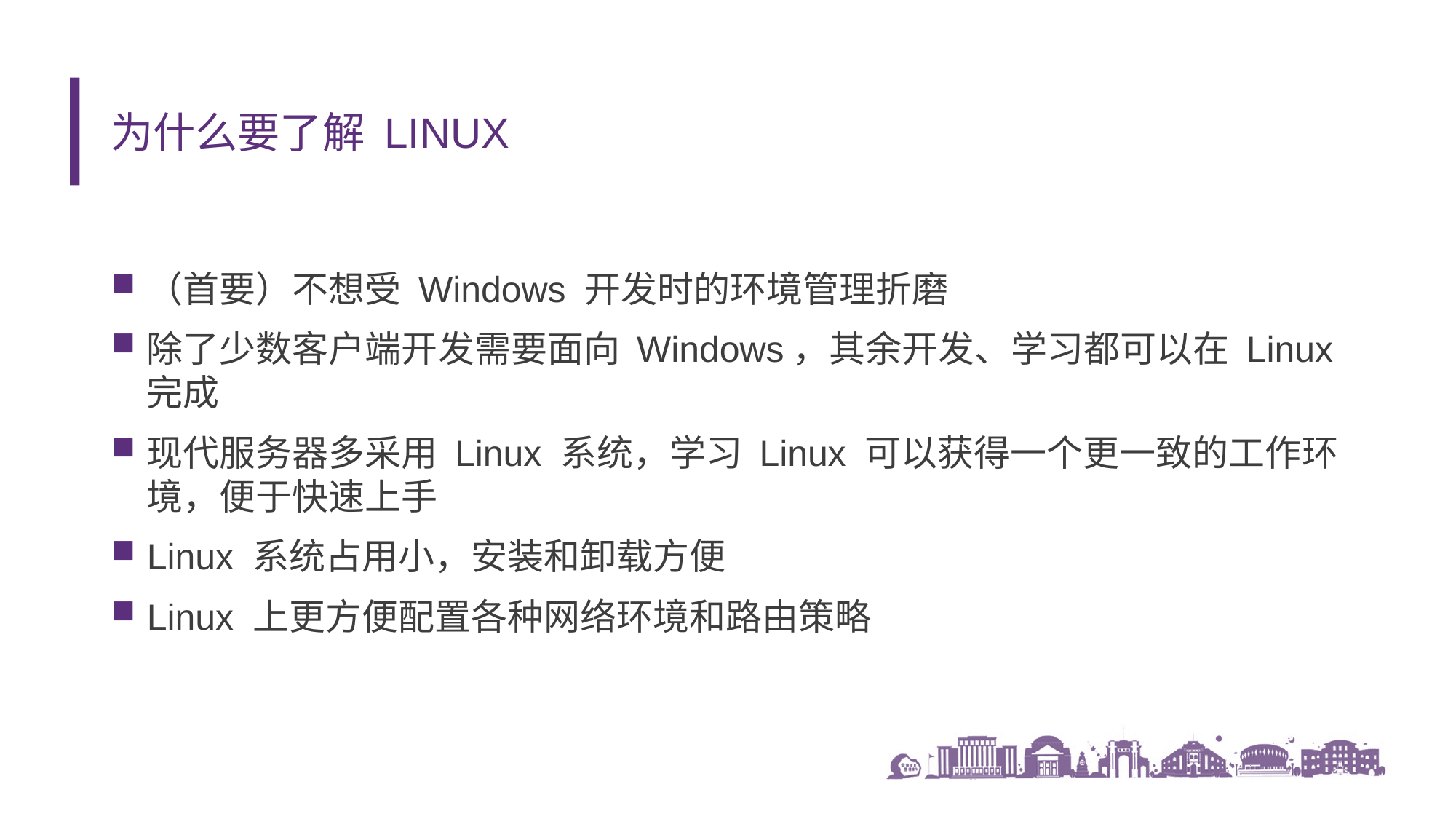

# 为什么要了解 Linux
（首要）不想受 Windows 开发时的环境管理折磨
除了少数客户端开发需要面向 Windows，其余开发、学习都可以在 Linux 完成
现代服务器多采用 Linux 系统，学习 Linux 可以获得一个更一致的工作环境，便于快速上手
Linux 系统占用小，安装和卸载方便
Linux 上更方便配置各种网络环境和路由策略